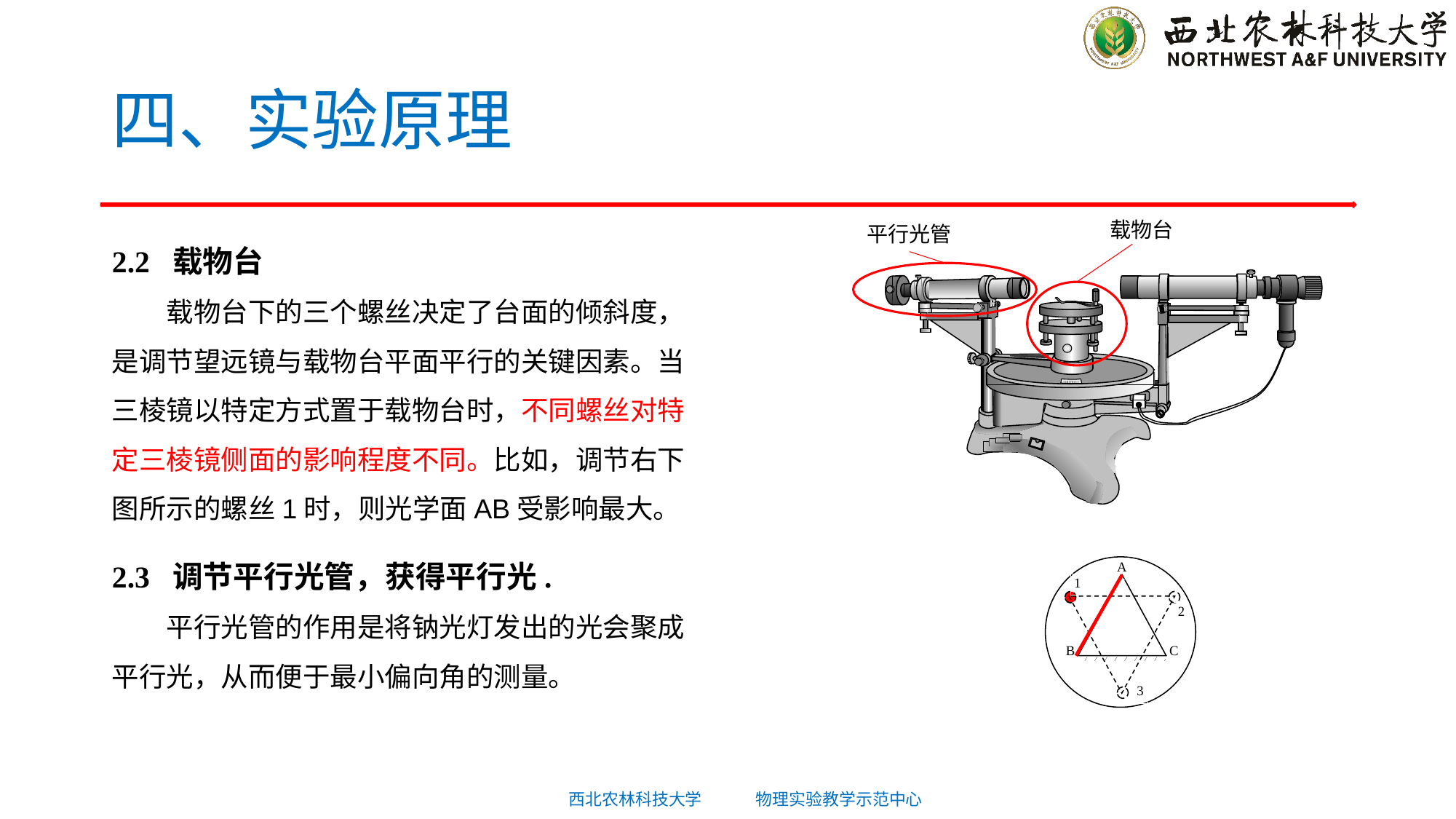

# 四、实验原理
载物台
平行光管
2.2  载物台
载物台下的三个螺丝决定了台面的倾斜度，是调节望远镜与载物台平面平行的关键因素。当三棱镜以特定方式置于载物台时，不同螺丝对特定三棱镜侧面的影响程度不同。比如，调节右下图所示的螺丝1时，则光学面AB受影响最大。
2.3  调节平行光管，获得平行光.
平行光管的作用是将钠光灯发出的光会聚成平行光，从而便于最小偏向角的测量。

A
1

2
B
C
3